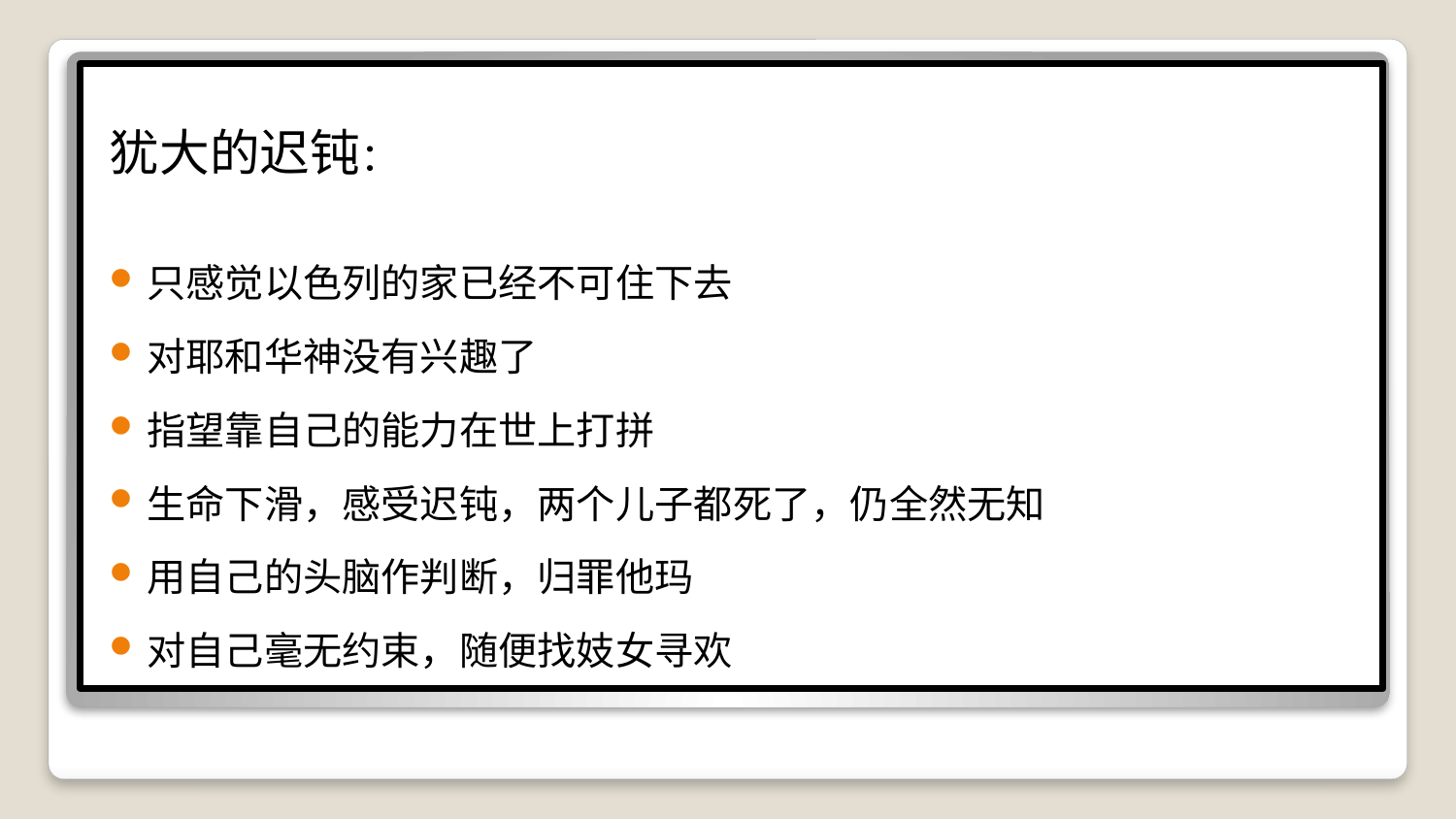

犹大的迟钝：

只感觉以色列的家已经不可住下去
对耶和华神没有兴趣了
指望靠自己的能力在世上打拼
生命下滑，感受迟钝，两个儿子都死了，仍全然无知
用自己的头脑作判断，归罪他玛
对自己毫无约束，随便找妓女寻欢